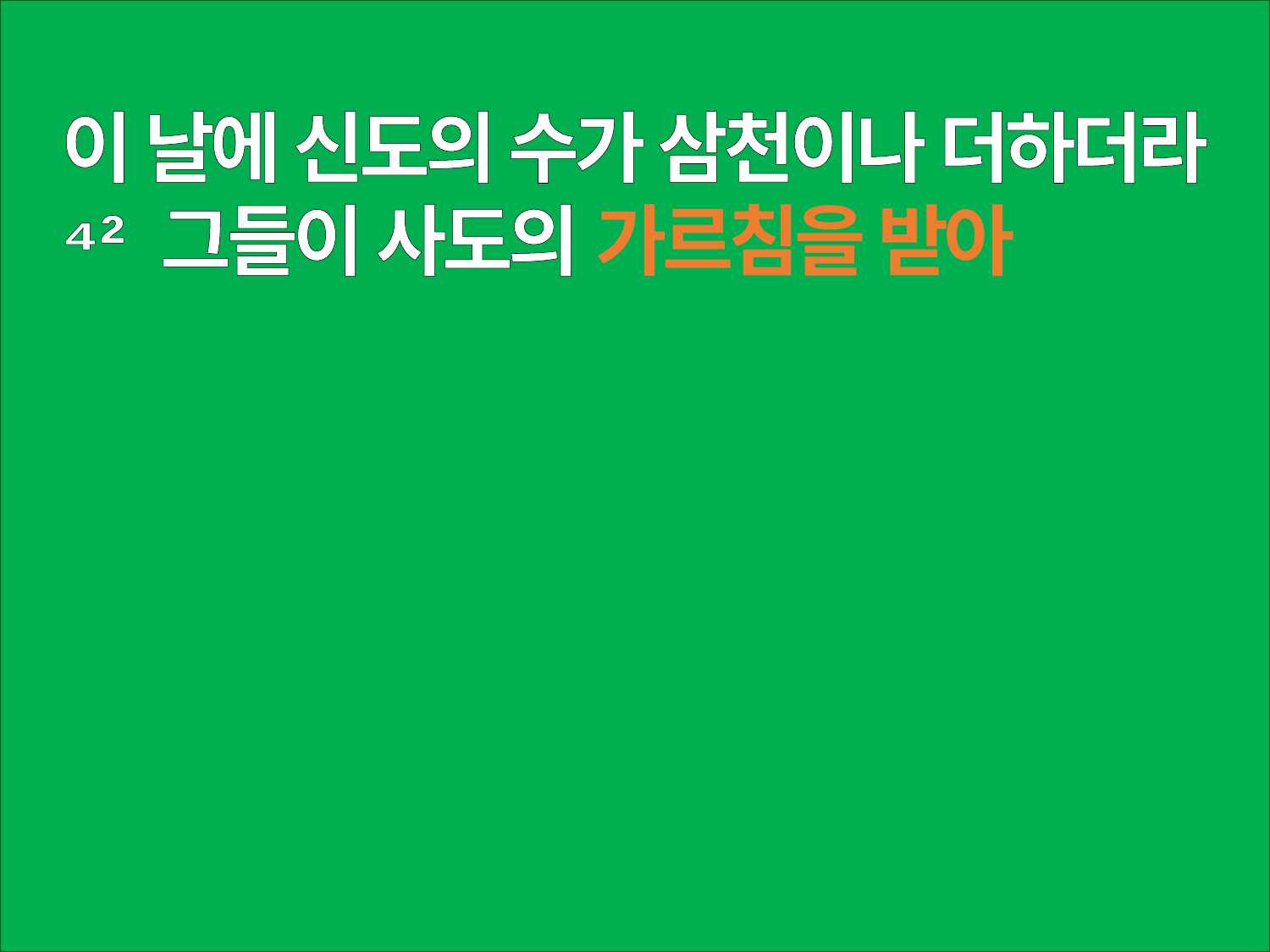

이 날에 신도의 수가 삼천이나 더하더라
⁴² 그들이 사도의 가르침을 받아